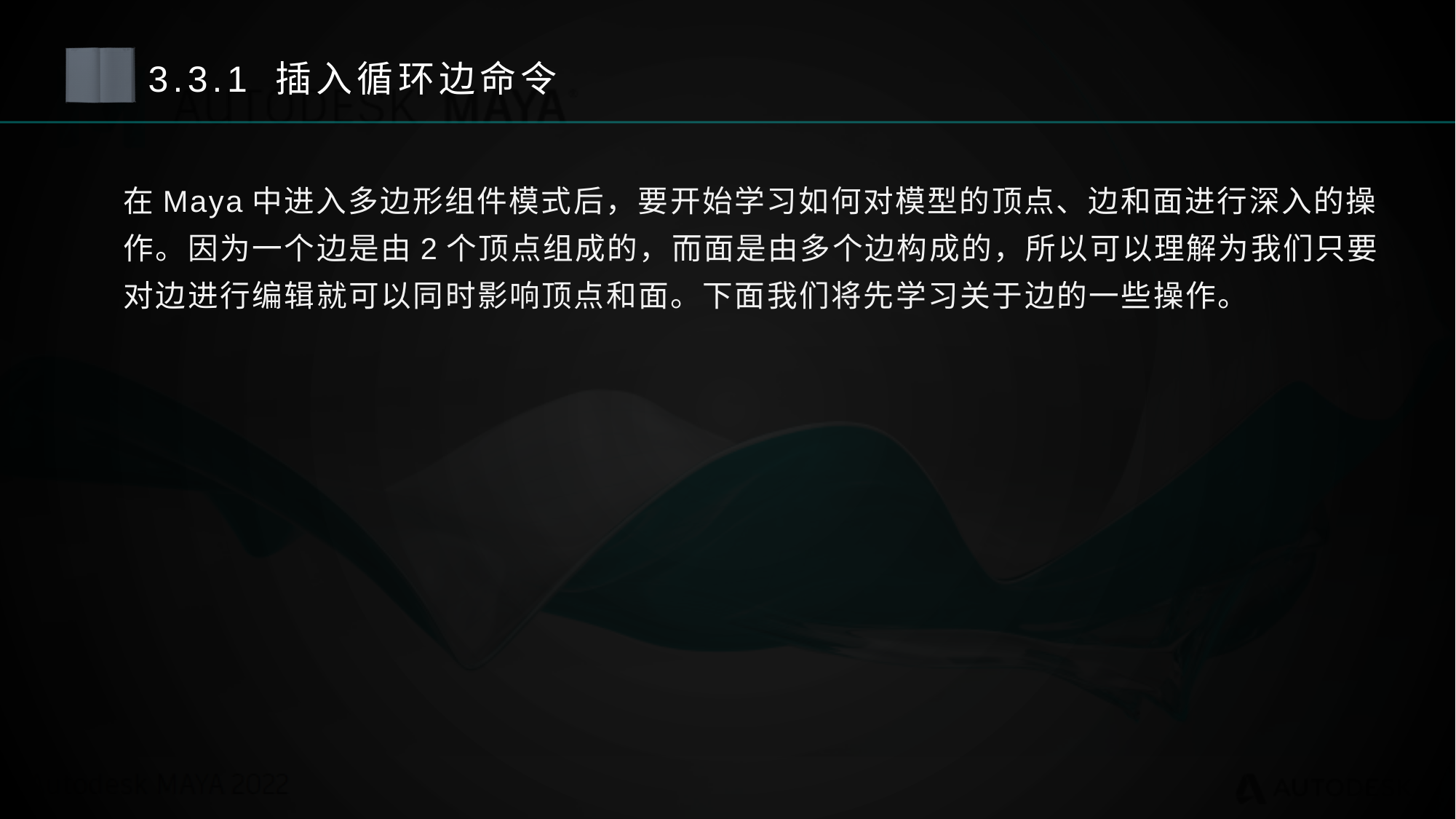

3.3.1 插入循环边命令
在Maya中进入多边形组件模式后，要开始学习如何对模型的顶点、边和面进行深入的操作。因为一个边是由2个顶点组成的，而面是由多个边构成的，所以可以理解为我们只要对边进行编辑就可以同时影响顶点和面。下面我们将先学习关于边的一些操作。